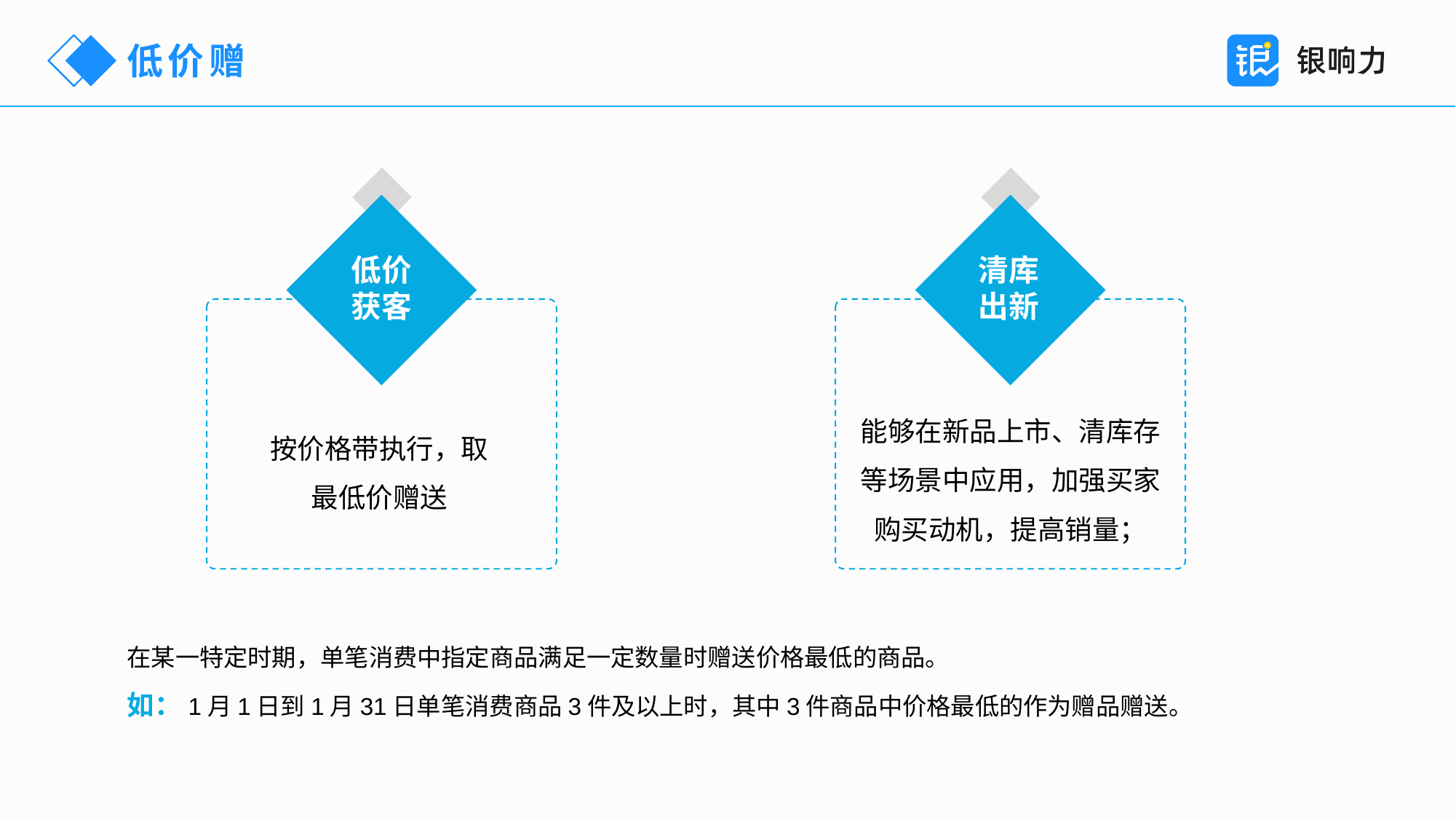

低价赠

低价获客
清库出新

能够在新品上市、清库存等场景中应用，加强买家购买动机，提高销量；
按价格带执行，取最低价赠送
在某一特定时期，单笔消费中指定商品满足一定数量时赠送价格最低的商品。
如：1月1日到1月31日单笔消费商品3件及以上时，其中3件商品中价格最低的作为赠品赠送。